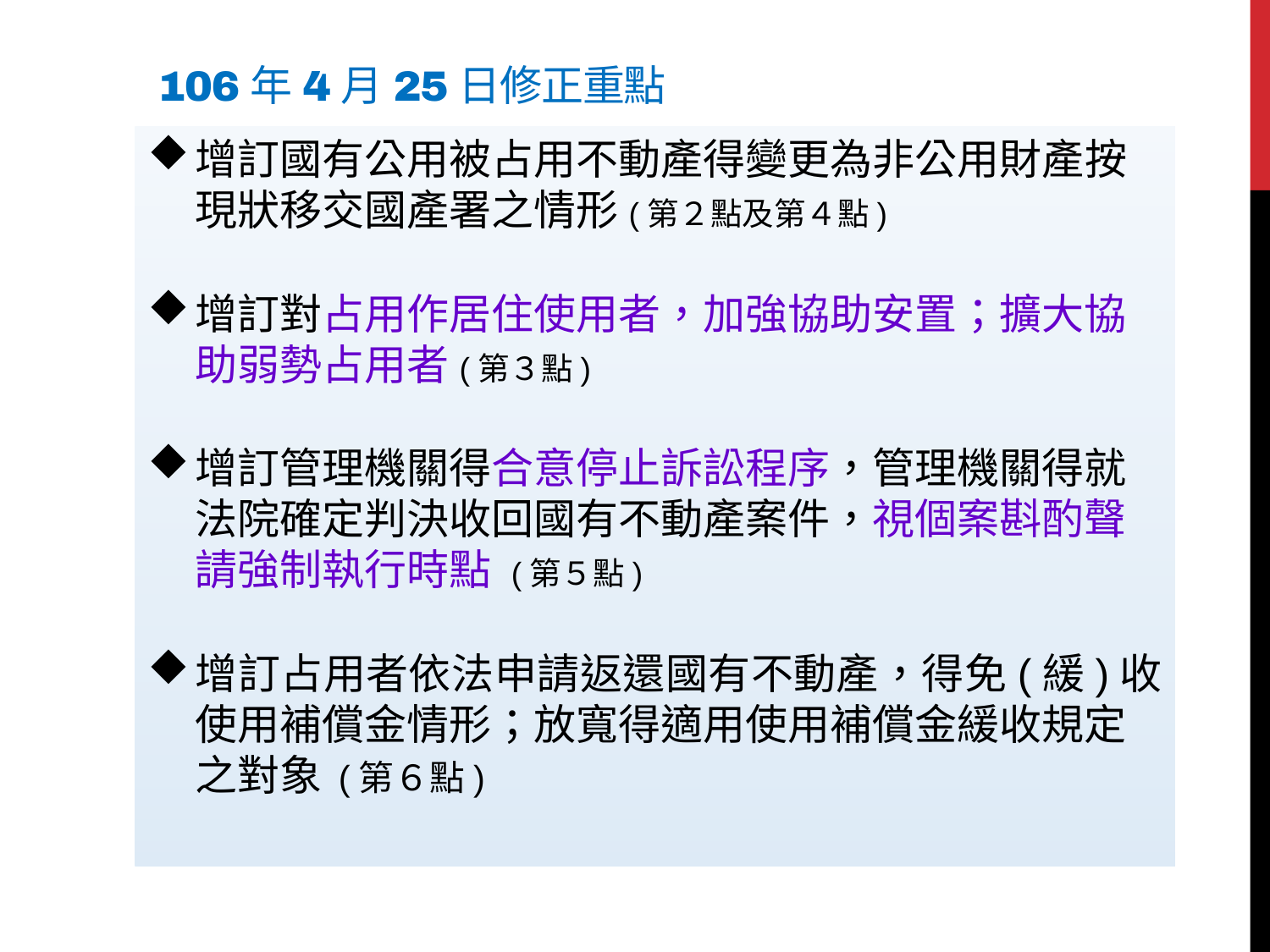

106年4月25日修正重點
增訂國有公用被占用不動產得變更為非公用財產按現狀移交國產署之情形(第２點及第４點)
增訂對占用作居住使用者，加強協助安置；擴大協助弱勢占用者(第３點)
增訂管理機關得合意停止訴訟程序，管理機關得就法院確定判決收回國有不動產案件，視個案斟酌聲請強制執行時點 (第５點)
增訂占用者依法申請返還國有不動產，得免(緩)收使用補償金情形；放寬得適用使用補償金緩收規定之對象 (第６點)